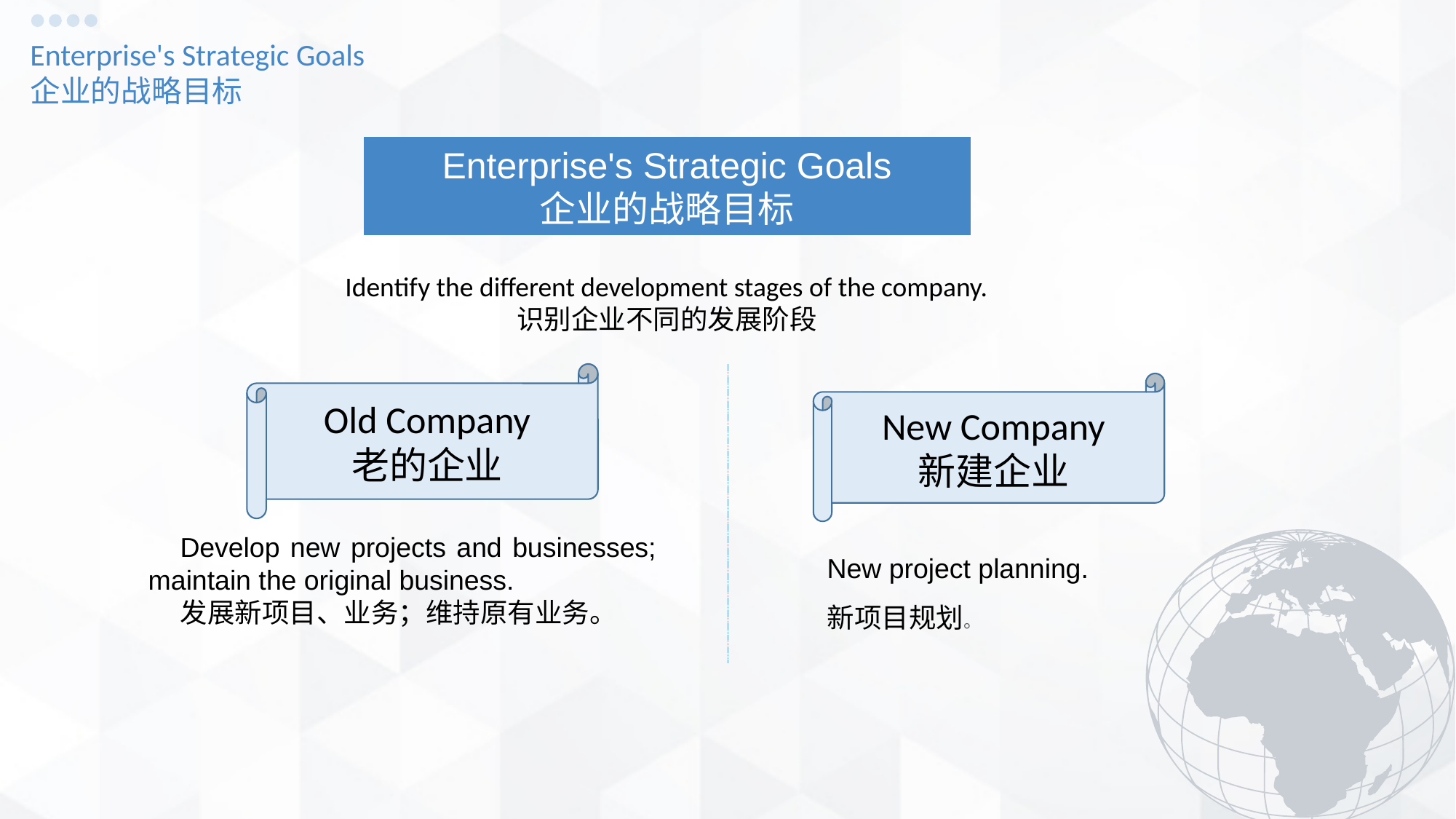

Enterprise's Strategic Goals
企业的战略目标

Enterprise's Strategic Goals
企业的战略目标
Identify the different development stages of the company.
识别企业不同的发展阶段
Old Company
老的企业
New Company
新建企业
Develop new projects and businesses; maintain the original business.
发展新项目、业务；维持原有业务。

New project planning.
新项目规划。